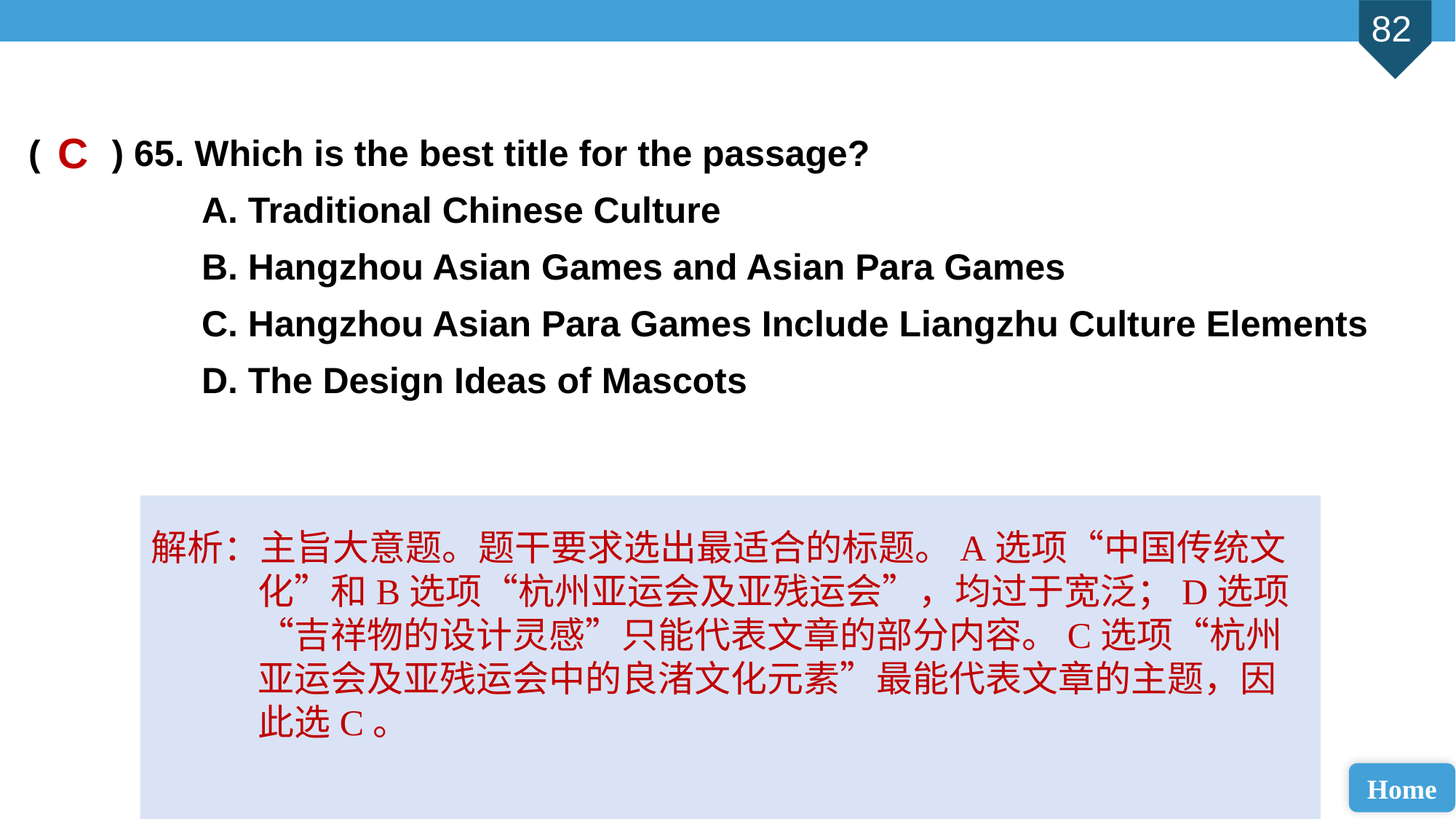

(       ) 65. Which is the best title for the passage?
                 A. Traditional Chinese Culture
                 B. Hangzhou Asian Games and Asian Para Games
                 C. Hangzhou Asian Para Games Include Liangzhu Culture Elements
                 D. The Design Ideas of Mascots
C

解析：主旨大意题。题干要求选出最适合的标题。A选项“中国传统文化”和B选项“杭州亚运会及亚残运会”，均过于宽泛；D选项“吉祥物的设计灵感”只能代表文章的部分内容。C选项“杭州亚运会及亚残运会中的良渚文化元素”最能代表文章的主题，因此选C。